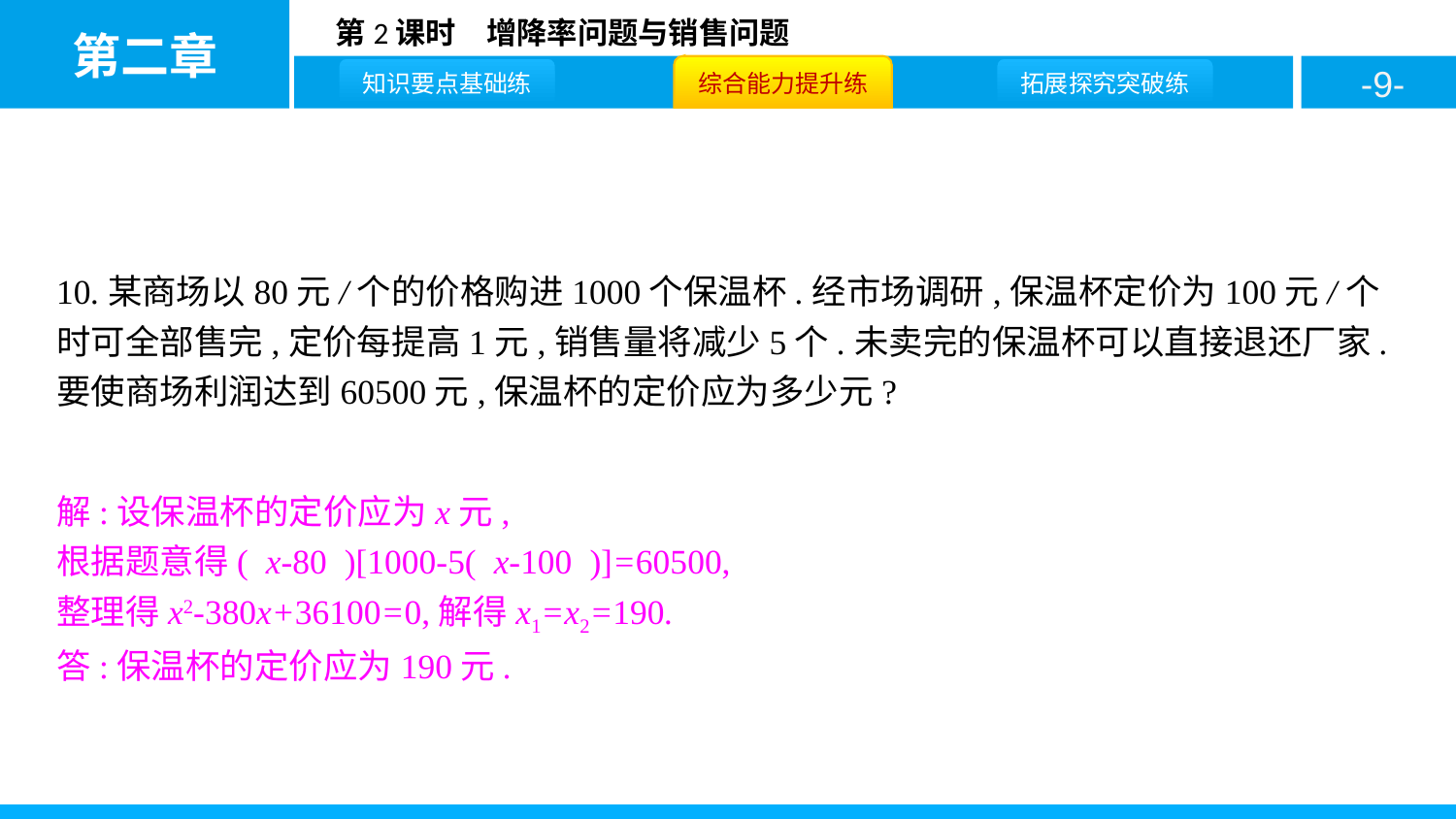

10.某商场以80元/个的价格购进1000个保温杯.经市场调研,保温杯定价为100元/个时可全部售完,定价每提高1元,销售量将减少5个.未卖完的保温杯可以直接退还厂家.要使商场利润达到60500元,保温杯的定价应为多少元?
解:设保温杯的定价应为x元,
根据题意得(  x-80  )[1000-5(  x-100  )]=60500,
整理得x2-380x+36100=0,解得x1=x2=190.
答:保温杯的定价应为190元.